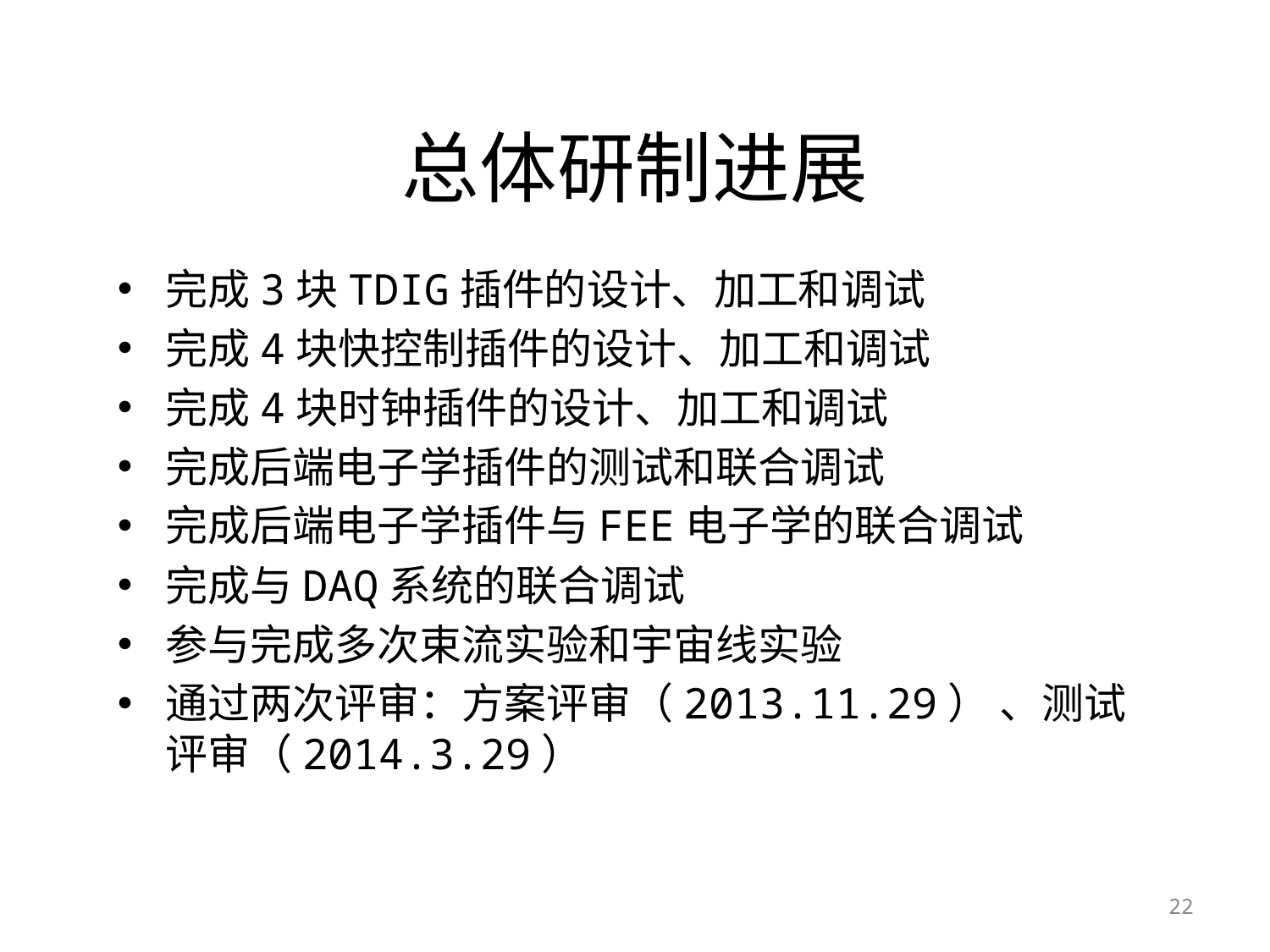

# 总体研制进展
完成3块TDIG插件的设计、加工和调试
完成4块快控制插件的设计、加工和调试
完成4块时钟插件的设计、加工和调试
完成后端电子学插件的测试和联合调试
完成后端电子学插件与FEE电子学的联合调试
完成与DAQ系统的联合调试
参与完成多次束流实验和宇宙线实验
通过两次评审：方案评审（2013.11.29） 、测试评审（2014.3.29）

22